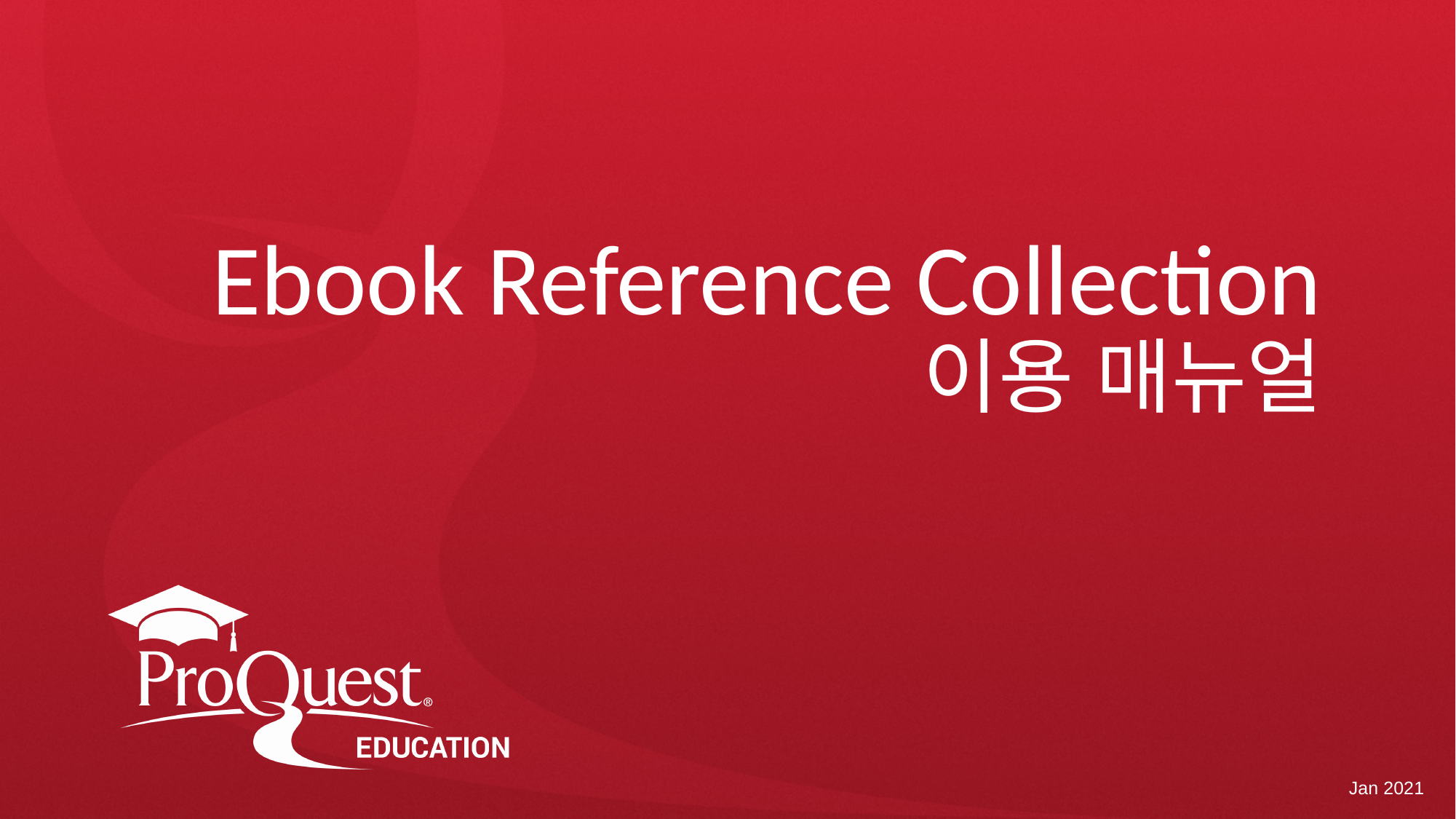

# Ebook Reference Collection 이용 매뉴얼
Jan 2021